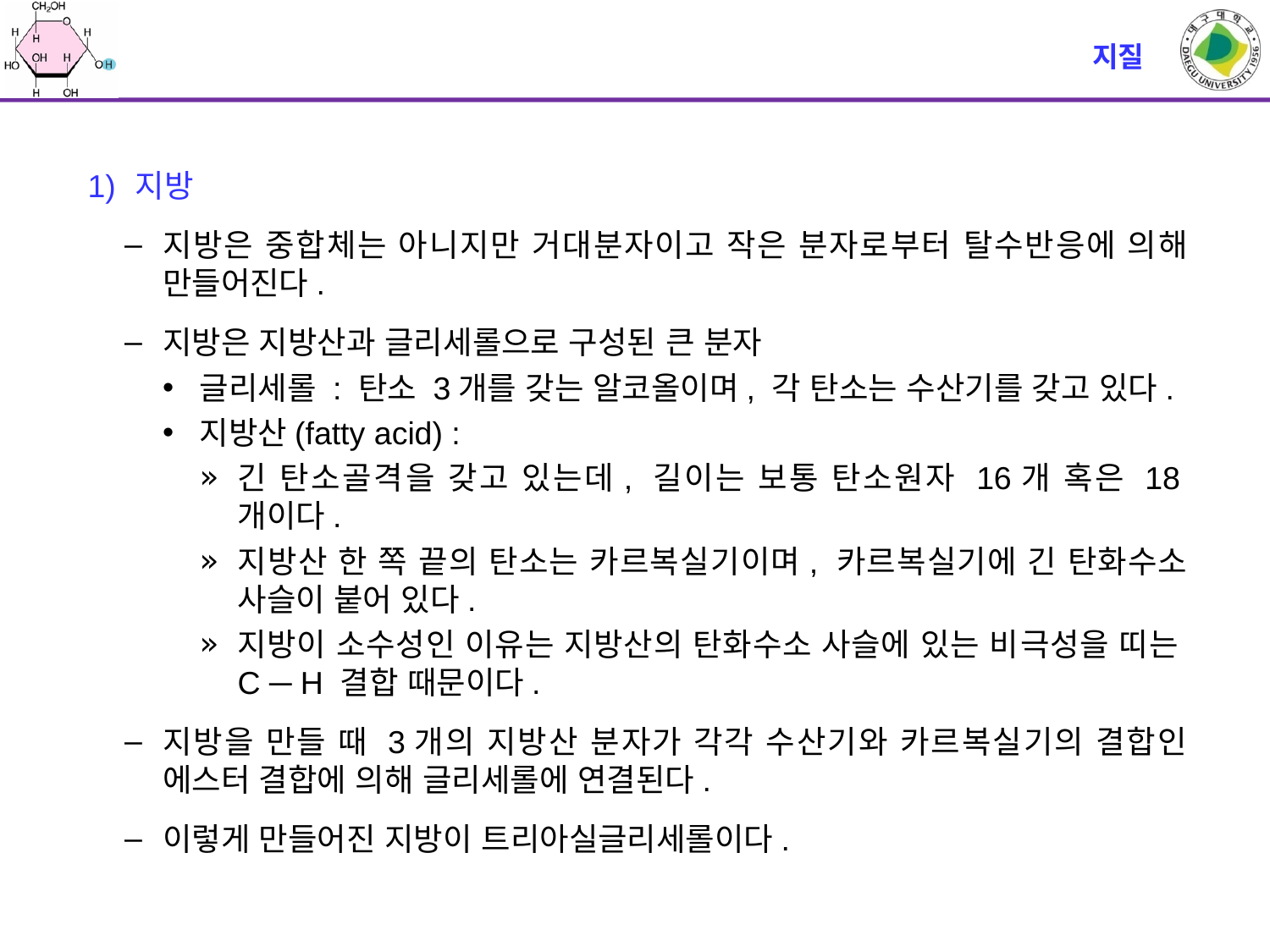

# 지질
지방
지방은 중합체는 아니지만 거대분자이고 작은 분자로부터 탈수반응에 의해 만들어진다.
지방은 지방산과 글리세롤으로 구성된 큰 분자
글리세롤 : 탄소 3개를 갖는 알코올이며, 각 탄소는 수산기를 갖고 있다.
지방산(fatty acid) :
긴 탄소골격을 갖고 있는데, 길이는 보통 탄소원자 16개 혹은 18개이다.
지방산 한 쪽 끝의 탄소는 카르복실기이며, 카르복실기에 긴 탄화수소 사슬이 붙어 있다.
지방이 소수성인 이유는 지방산의 탄화수소 사슬에 있는 비극성을 띠는  C ─ H 결합 때문이다.
지방을 만들 때 3개의 지방산 분자가 각각 수산기와 카르복실기의 결합인 에스터 결합에 의해 글리세롤에 연결된다.
이렇게 만들어진 지방이 트리아실글리세롤이다.